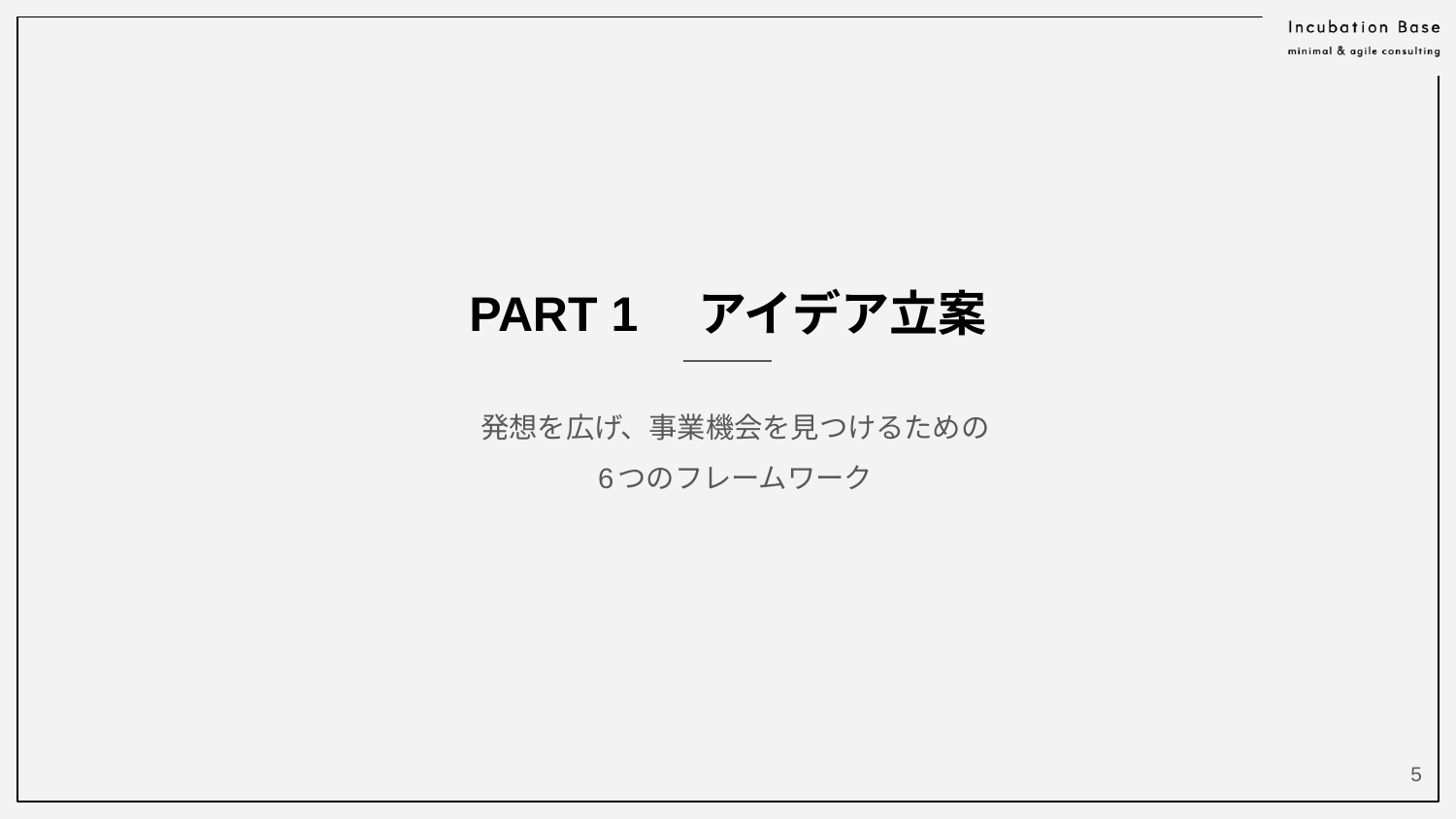

# PART 1　アイデア立案
発想を広げ、事業機会を見つけるための
6つのフレームワーク
5